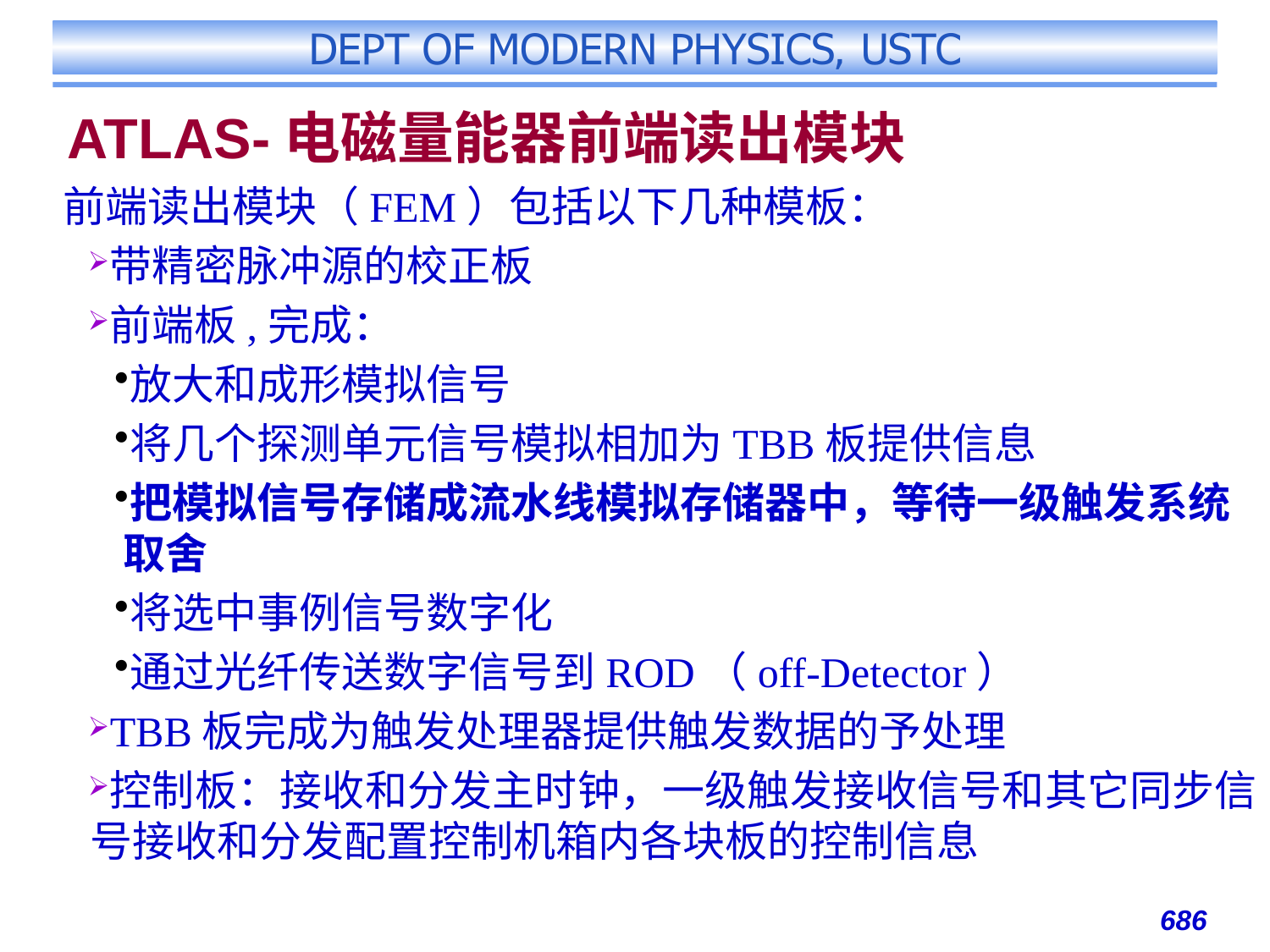

# ATLAS-电磁量能器前端读出模块

前端读出模块（FEM）包括以下几种模板：
带精密脉冲源的校正板
前端板,完成：
放大和成形模拟信号
将几个探测单元信号模拟相加为TBB板提供信息
把模拟信号存储成流水线模拟存储器中，等待一级触发系统取舍
将选中事例信号数字化
通过光纤传送数字信号到ROD（off-Detector）
TBB板完成为触发处理器提供触发数据的予处理
控制板：接收和分发主时钟，一级触发接收信号和其它同步信号接收和分发配置控制机箱内各块板的控制信息
686